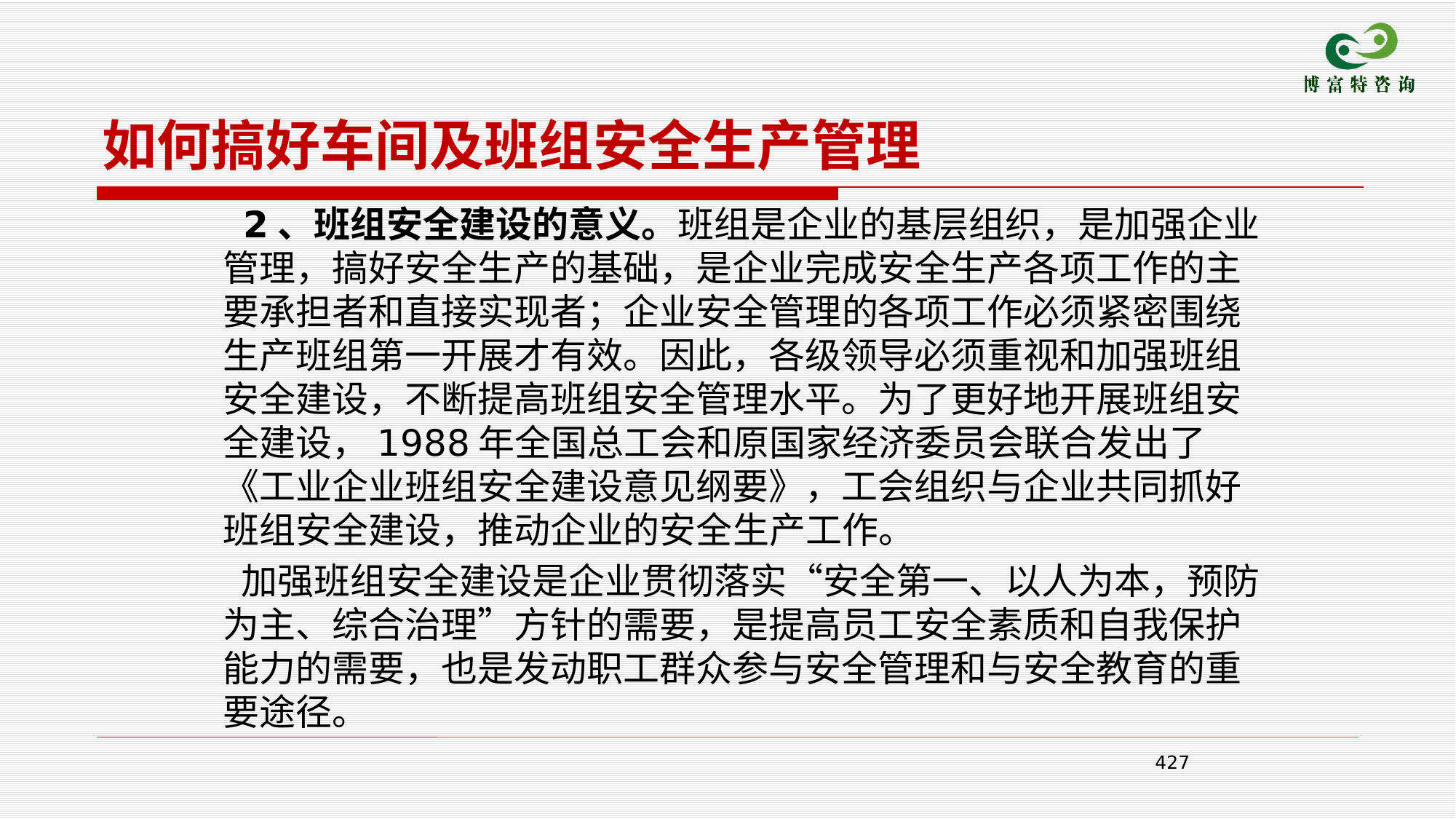

如何搞好车间及班组安全生产管理
      2、班组安全建设的意义。班组是企业的基层组织，是加强企业管理，搞好安全生产的基础，是企业完成安全生产各项工作的主要承担者和直接实现者；企业安全管理的各项工作必须紧密围绕生产班组第一开展才有效。因此，各级领导必须重视和加强班组安全建设，不断提高班组安全管理水平。为了更好地开展班组安全建设，1988年全国总工会和原国家经济委员会联合发出了《工业企业班组安全建设意见纲要》，工会组织与企业共同抓好班组安全建设，推动企业的安全生产工作。
        加强班组安全建设是企业贯彻落实“安全第一、以人为本，预防为主、综合治理”方针的需要，是提高员工安全素质和自我保护能力的需要，也是发动职工群众参与安全管理和与安全教育的重要途径。

427